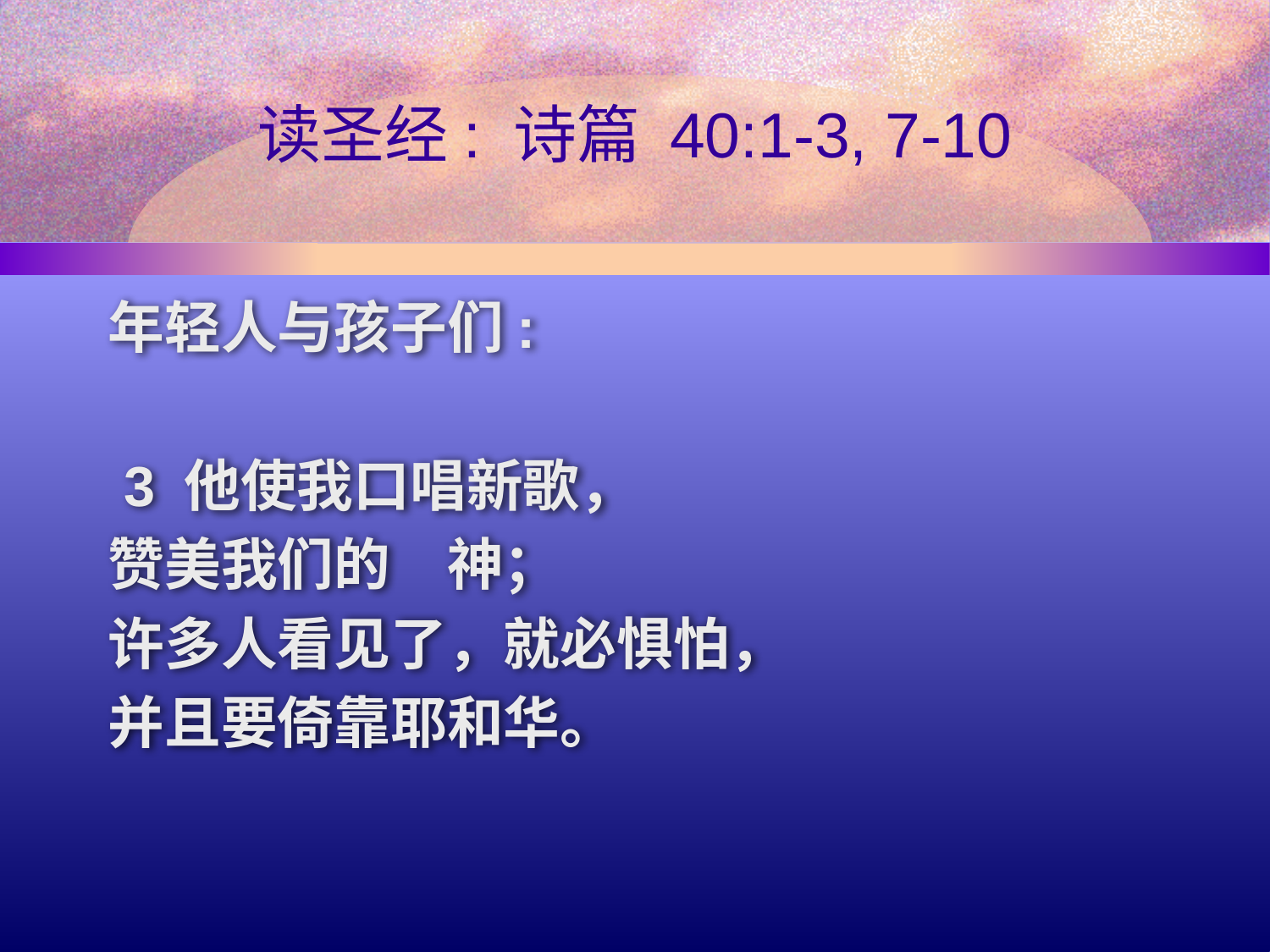

# 读圣经: 诗篇 40:1-3, 7-10
年轻人与孩子们:

 3 他使我口唱新歌，
赞美我们的　神；
许多人看见了，就必惧怕，
并且要倚靠耶和华。